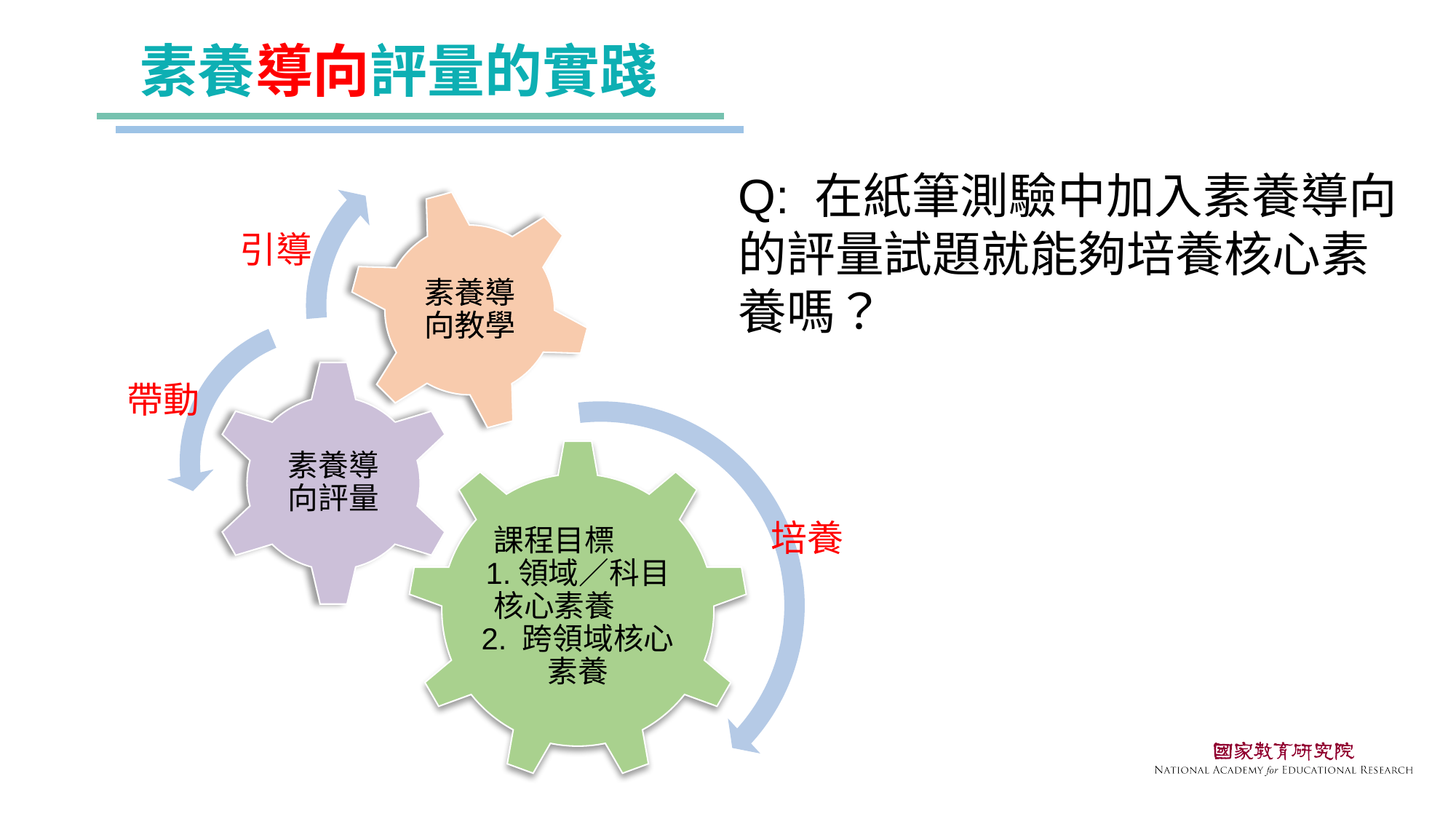

素養導向評量的實踐
課程目標        1.領域／科目核心素養        2. 跨領域核心素養
素養導向評量
素養導向教學
Q: 在紙筆測驗中加入素養導向的評量試題就能夠培養核心素養嗎？
引導
帶動
培養